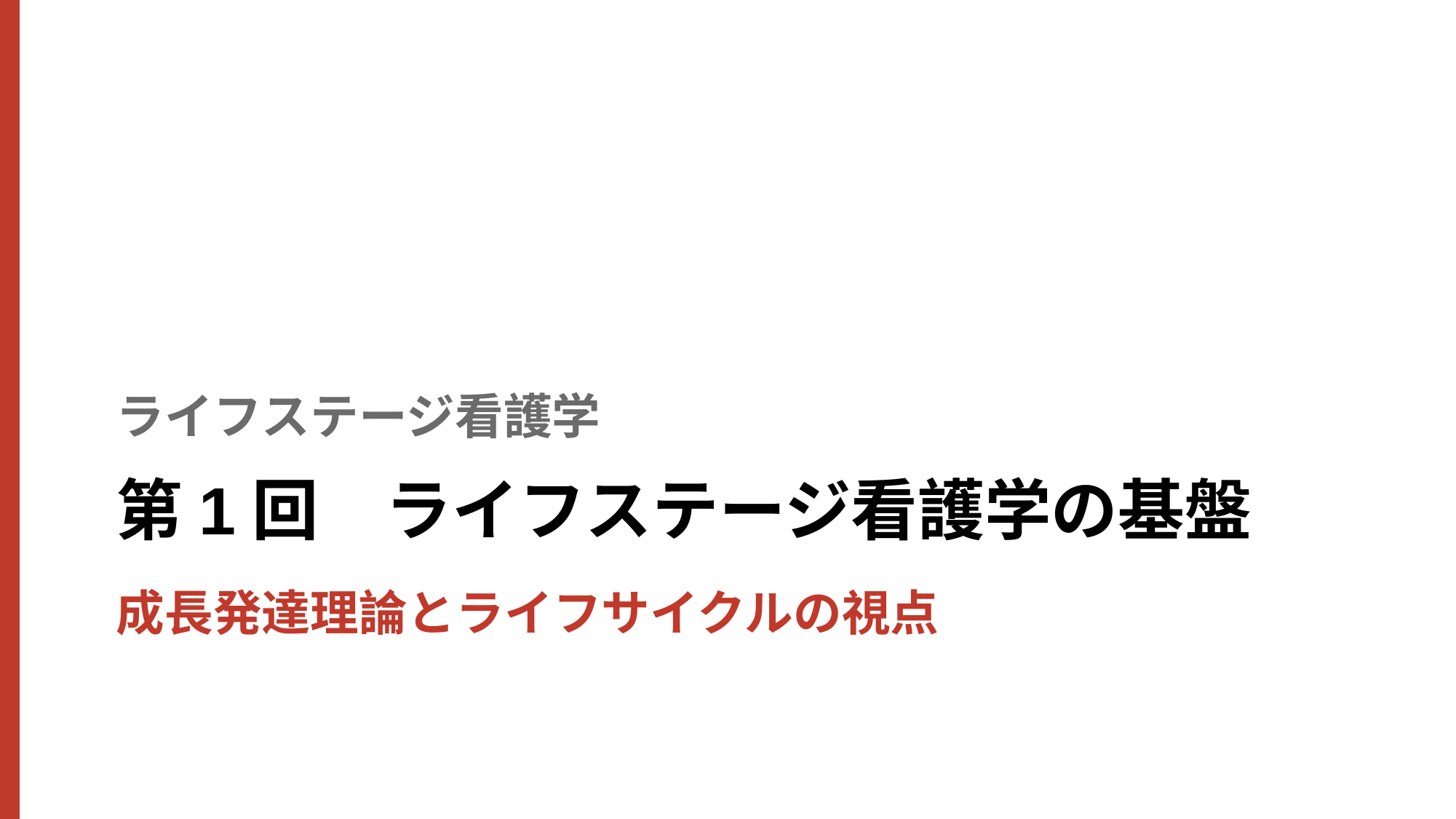

ライフステージ看護学
第1回　ライフステージ看護学の基盤
成長発達理論とライフサイクルの視点